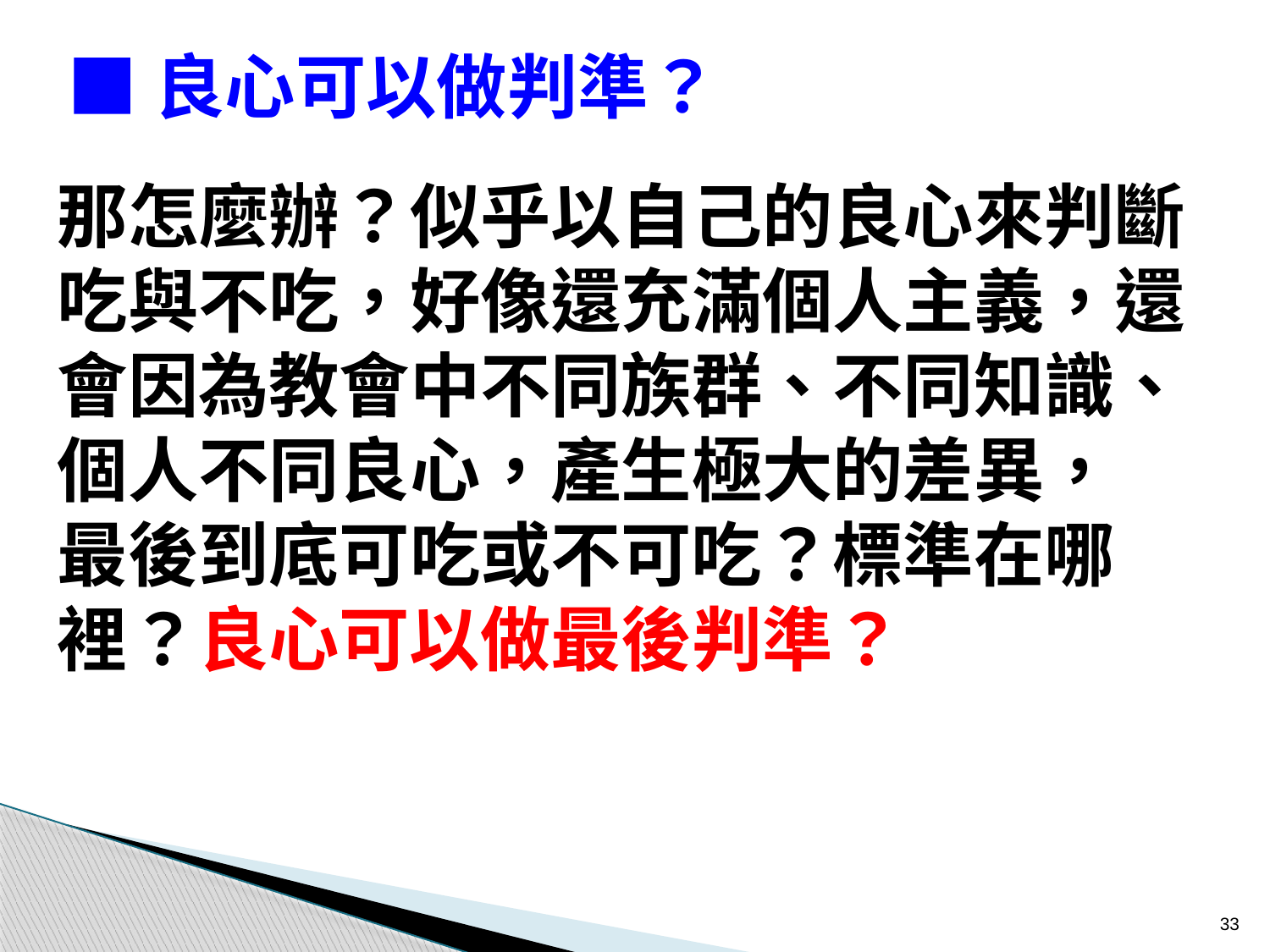

■良心可以做判準？
那怎麼辦？似乎以自己的良心來判斷吃與不吃，好像還充滿個人主義，還會因為教會中不同族群、不同知識、個人不同良心，產生極大的差異，
最後到底可吃或不可吃？標準在哪裡？良心可以做最後判準？
33